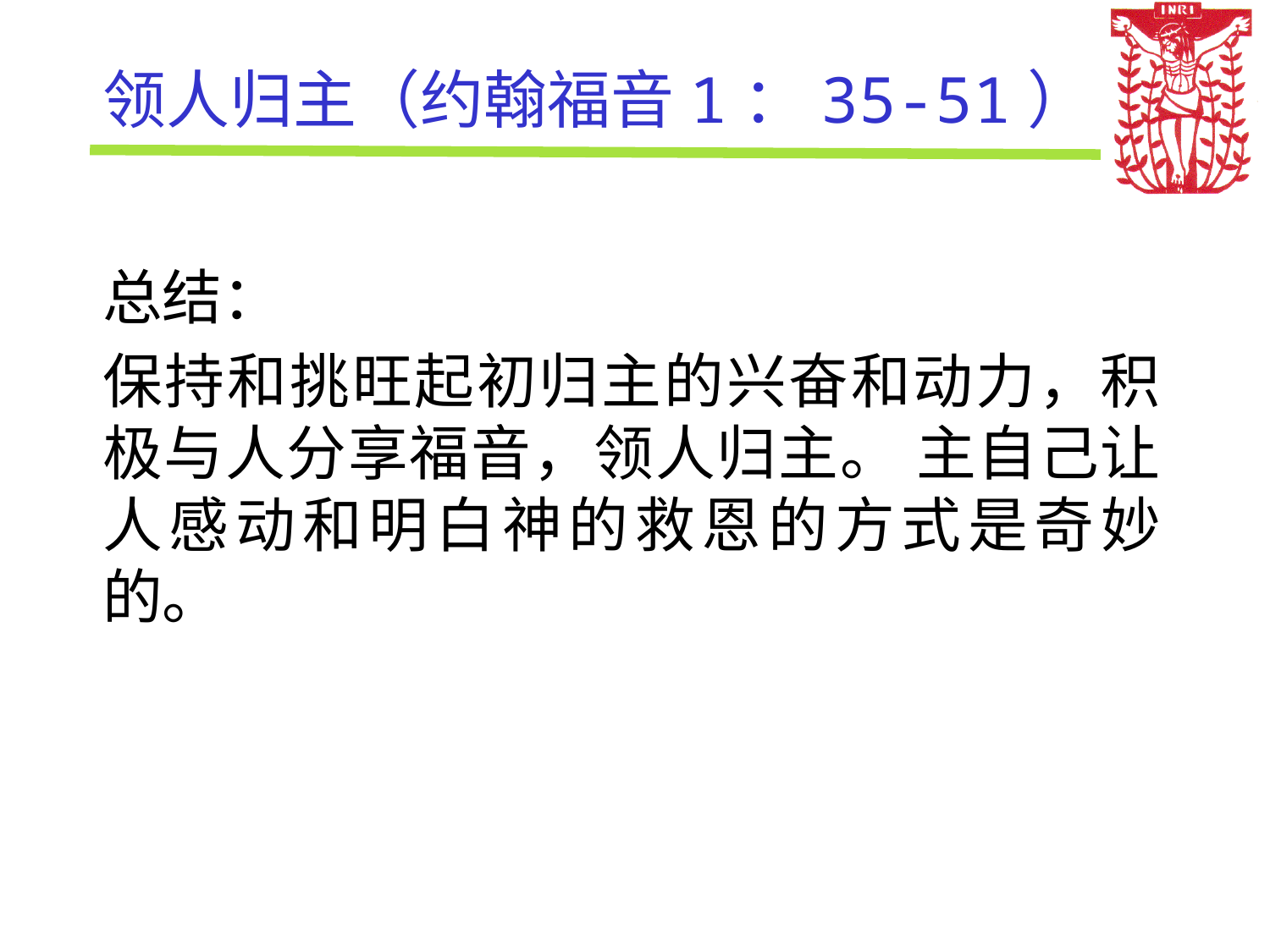

# 领人归主（约翰福音1：35-51）

总结：
保持和挑旺起初归主的兴奋和动力，积极与人分享福音，领人归主。 主自己让人感动和明白神的救恩的方式是奇妙的。